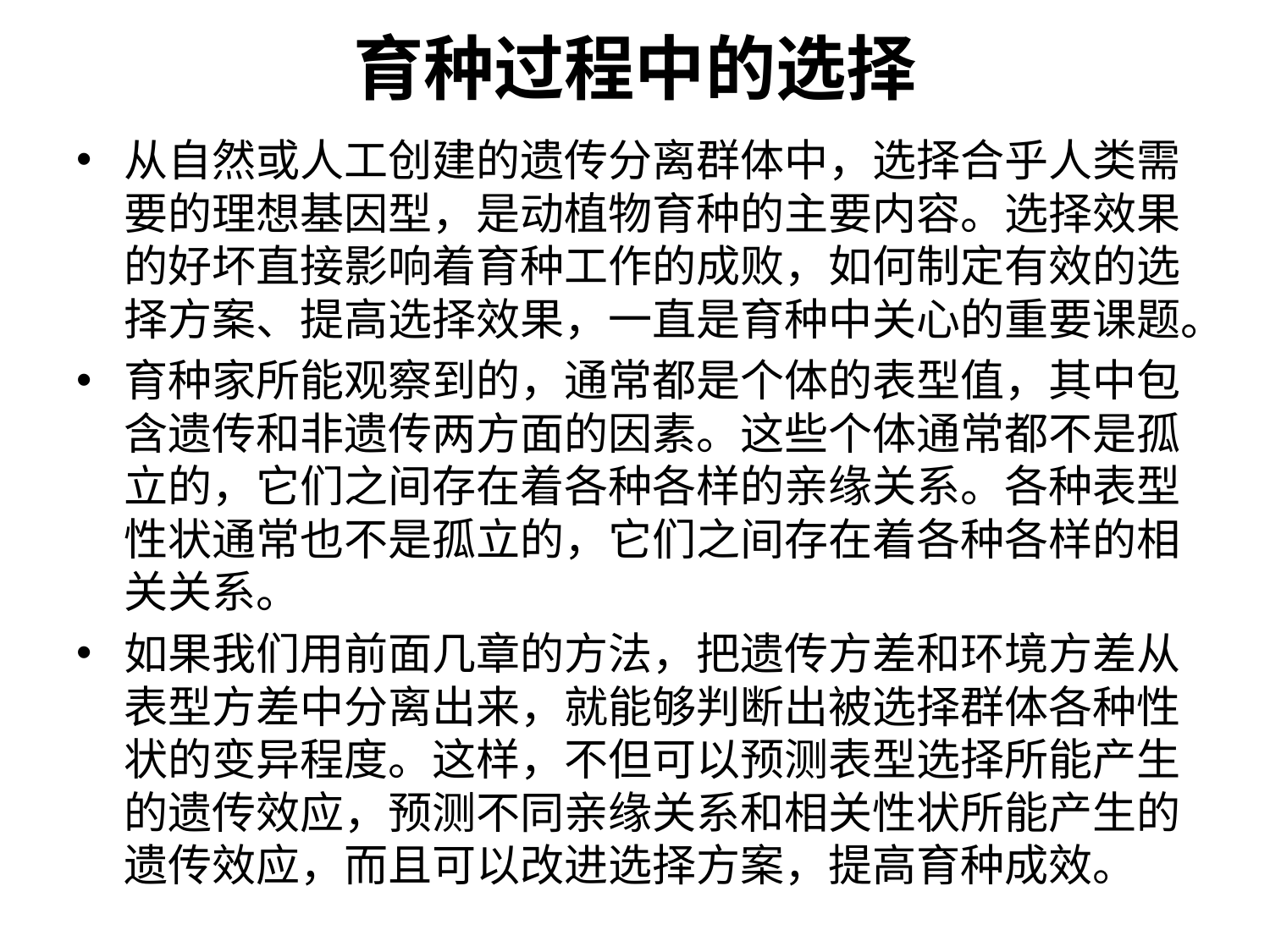

# 育种过程中的选择
从自然或人工创建的遗传分离群体中，选择合乎人类需要的理想基因型，是动植物育种的主要内容。选择效果的好坏直接影响着育种工作的成败，如何制定有效的选择方案、提高选择效果，一直是育种中关心的重要课题。
育种家所能观察到的，通常都是个体的表型值，其中包含遗传和非遗传两方面的因素。这些个体通常都不是孤立的，它们之间存在着各种各样的亲缘关系。各种表型性状通常也不是孤立的，它们之间存在着各种各样的相关关系。
如果我们用前面几章的方法，把遗传方差和环境方差从表型方差中分离出来，就能够判断出被选择群体各种性状的变异程度。这样，不但可以预测表型选择所能产生的遗传效应，预测不同亲缘关系和相关性状所能产生的遗传效应，而且可以改进选择方案，提高育种成效。